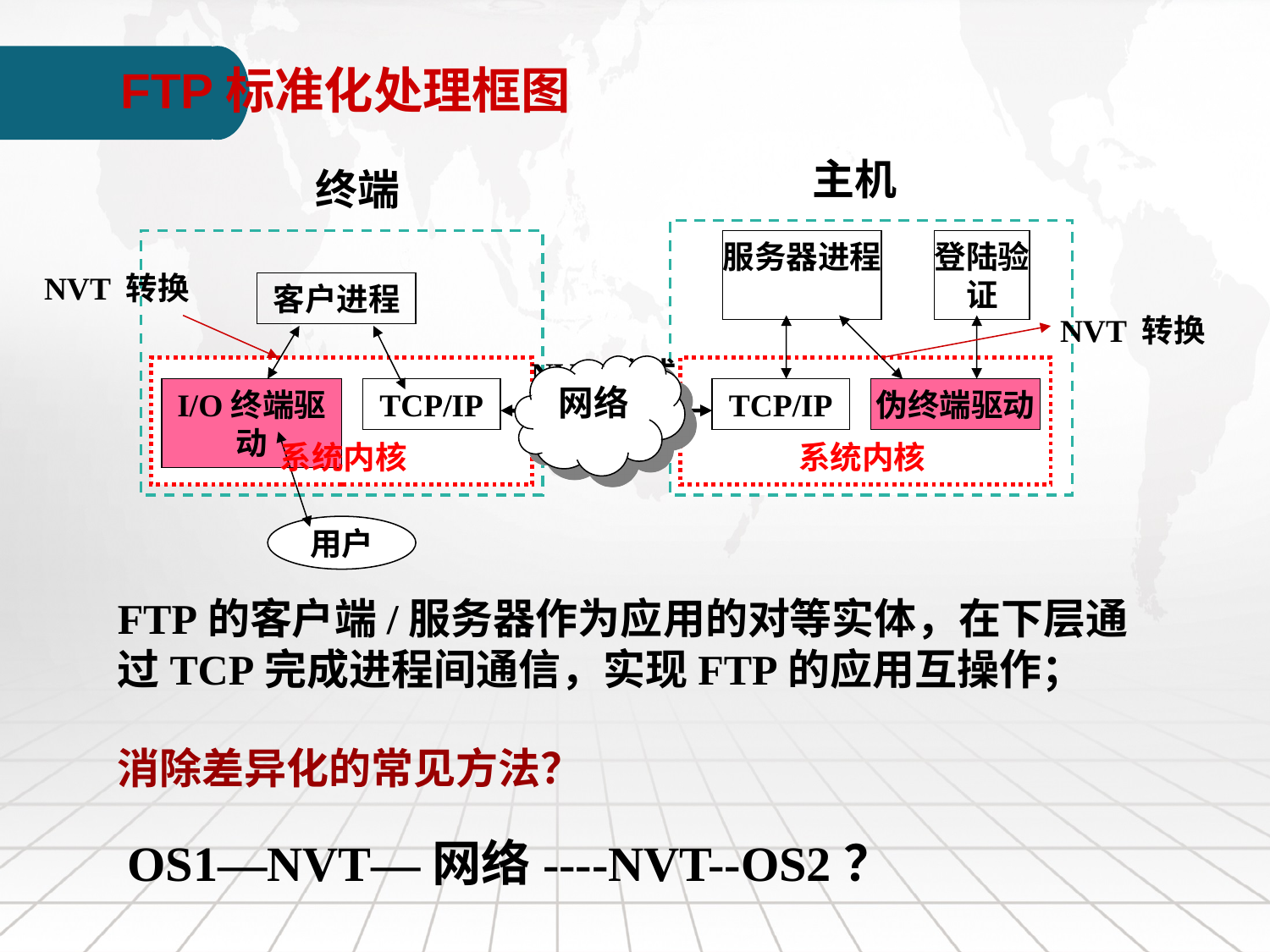

FTP标准化处理框图
主机
终端

服务器进程
登陆验证
NVT 转换
客户进程
NVT 转换

NVT 格式

I/O终端驱动
TCP/IP
TCP/IP
伪终端驱动

系统内核

系统内核
用户
网络
FTP的客户端/服务器作为应用的对等实体，在下层通过TCP完成进程间通信，实现FTP的应用互操作；
消除差异化的常见方法？
OS1—NVT—网络----NVT--OS2？